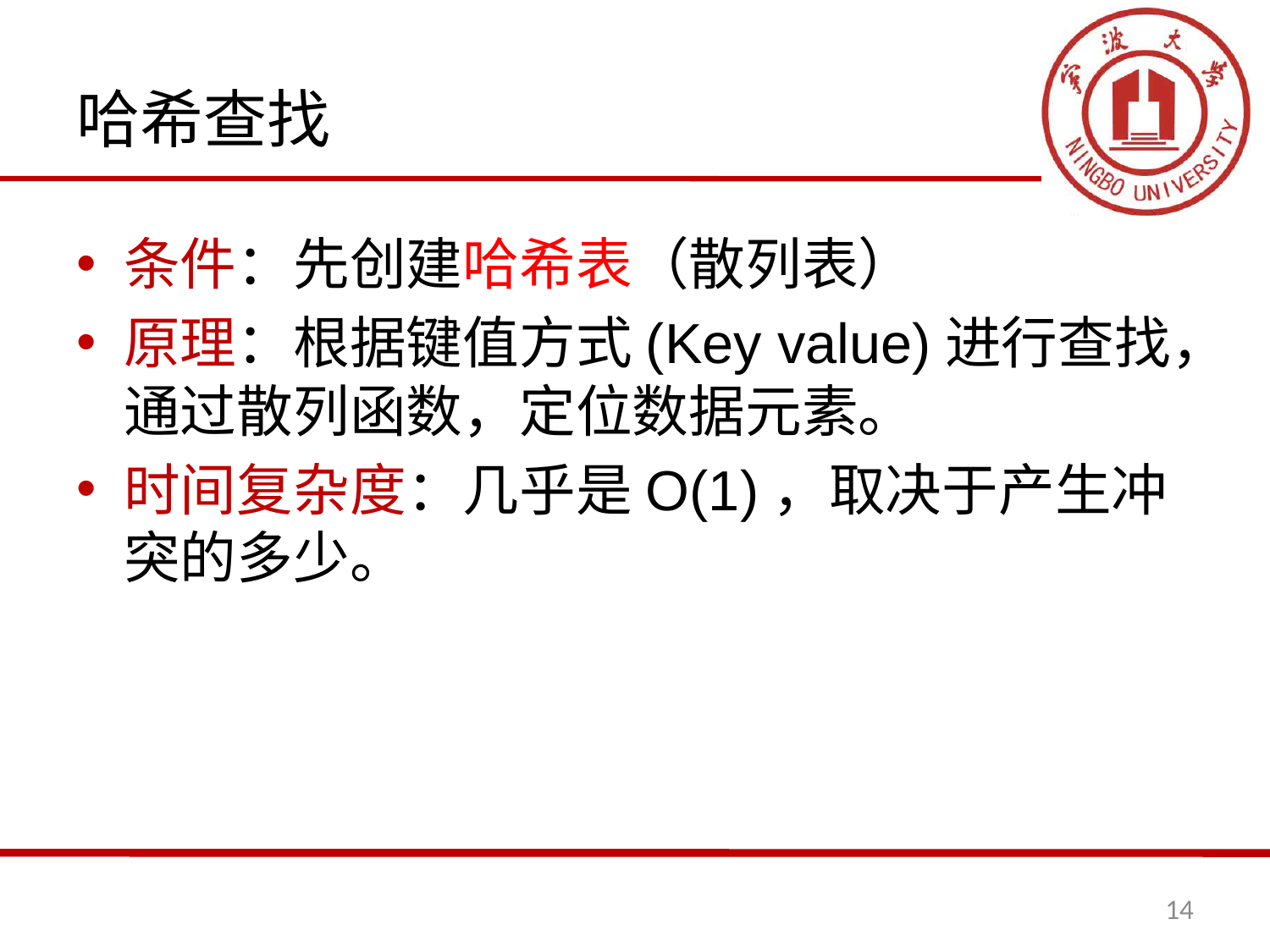

# 哈希查找
条件：先创建哈希表（散列表）
原理：根据键值方式(Key value)进行查找，通过散列函数，定位数据元素。
时间复杂度：几乎是O(1)，取决于产生冲突的多少。
14